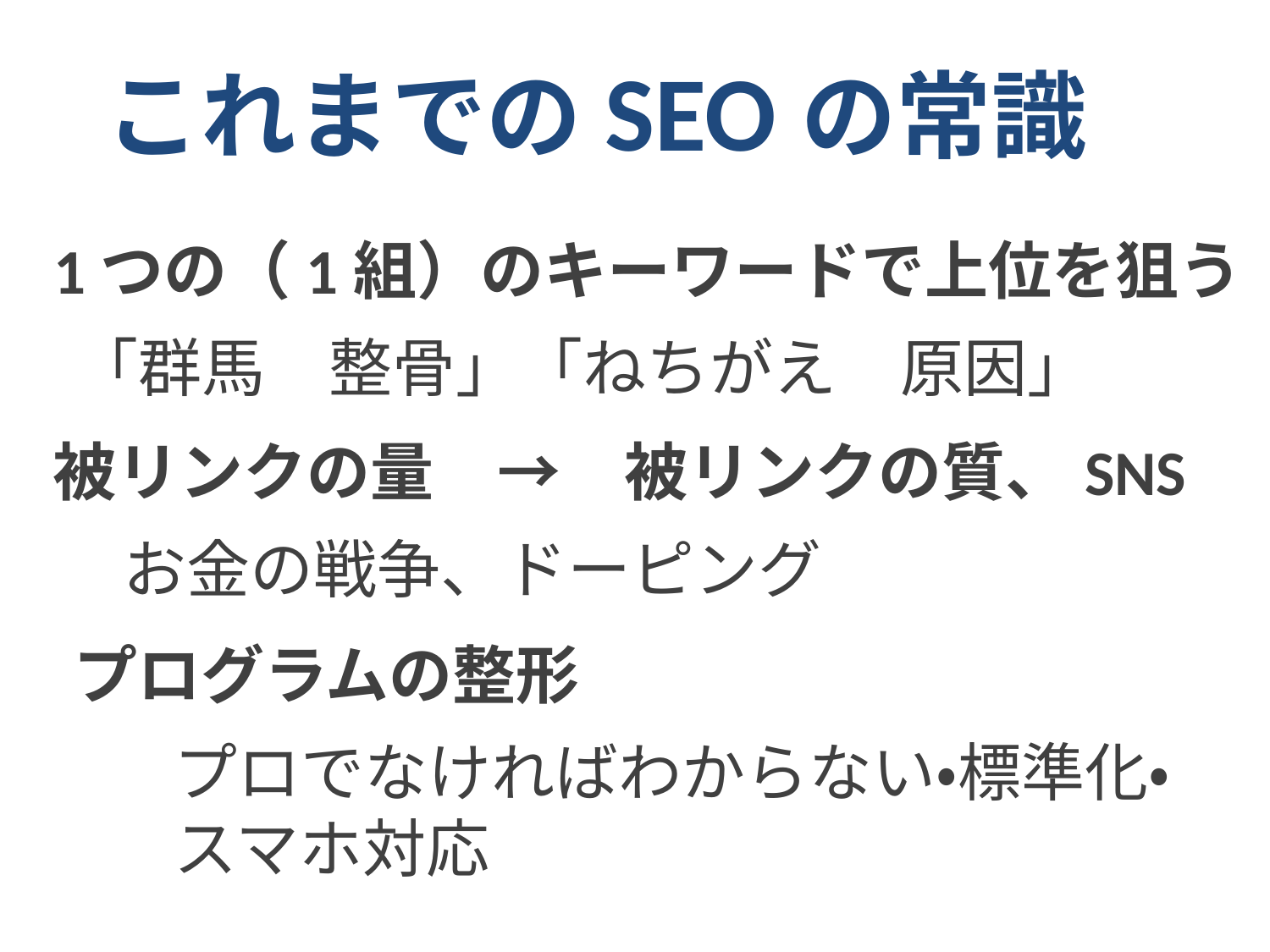

これまでのSEOの常識
1つの（1組）のキーワードで上位を狙う
「群馬　整骨」「ねちがえ　原因」
被リンクの量　→　被リンクの質、SNS
　お金の戦争、ドーピング
プログラムの整形
プロでなければわからない・標準化・
スマホ対応